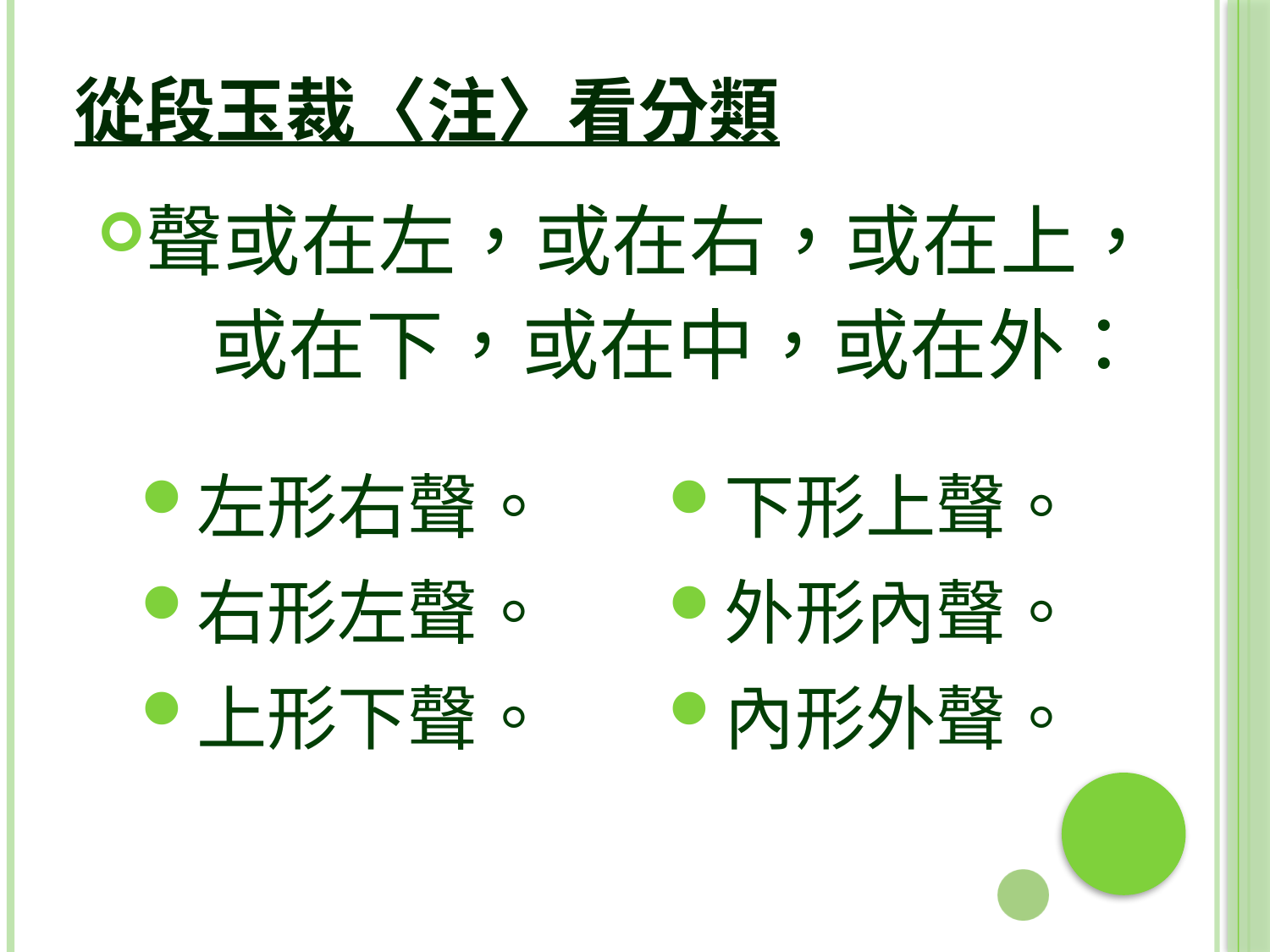

# 從段玉裁〈注〉看分類
聲或在左，或在右，或在上，
 　或在下，或在中，或在外：
左形右聲。
右形左聲。
上形下聲。
下形上聲。
外形內聲。
內形外聲。